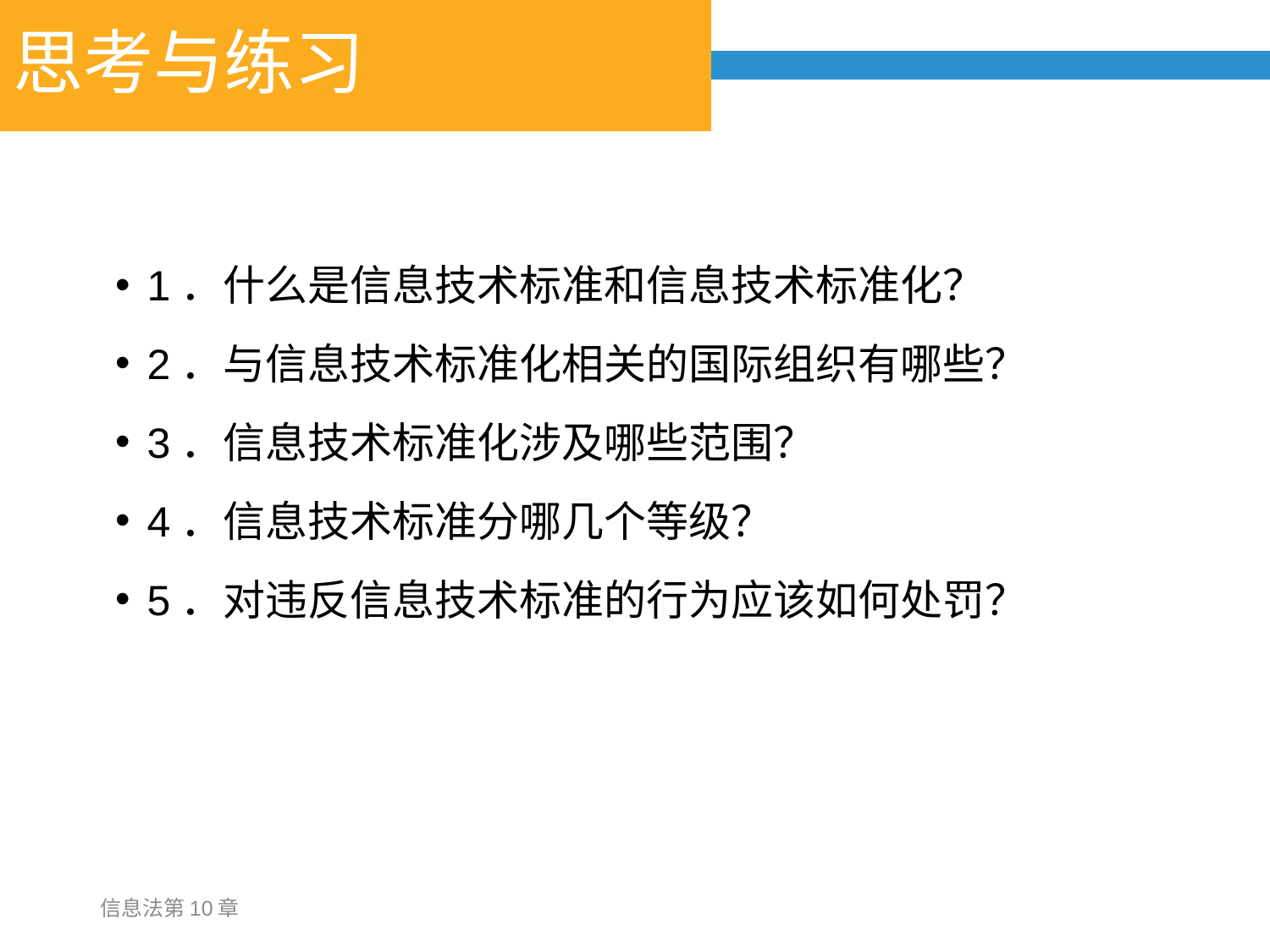

# 思考与练习
1．什么是信息技术标准和信息技术标准化？
2．与信息技术标准化相关的国际组织有哪些？
3．信息技术标准化涉及哪些范围？
4．信息技术标准分哪几个等级？
5．对违反信息技术标准的行为应该如何处罚？

信息法第10章